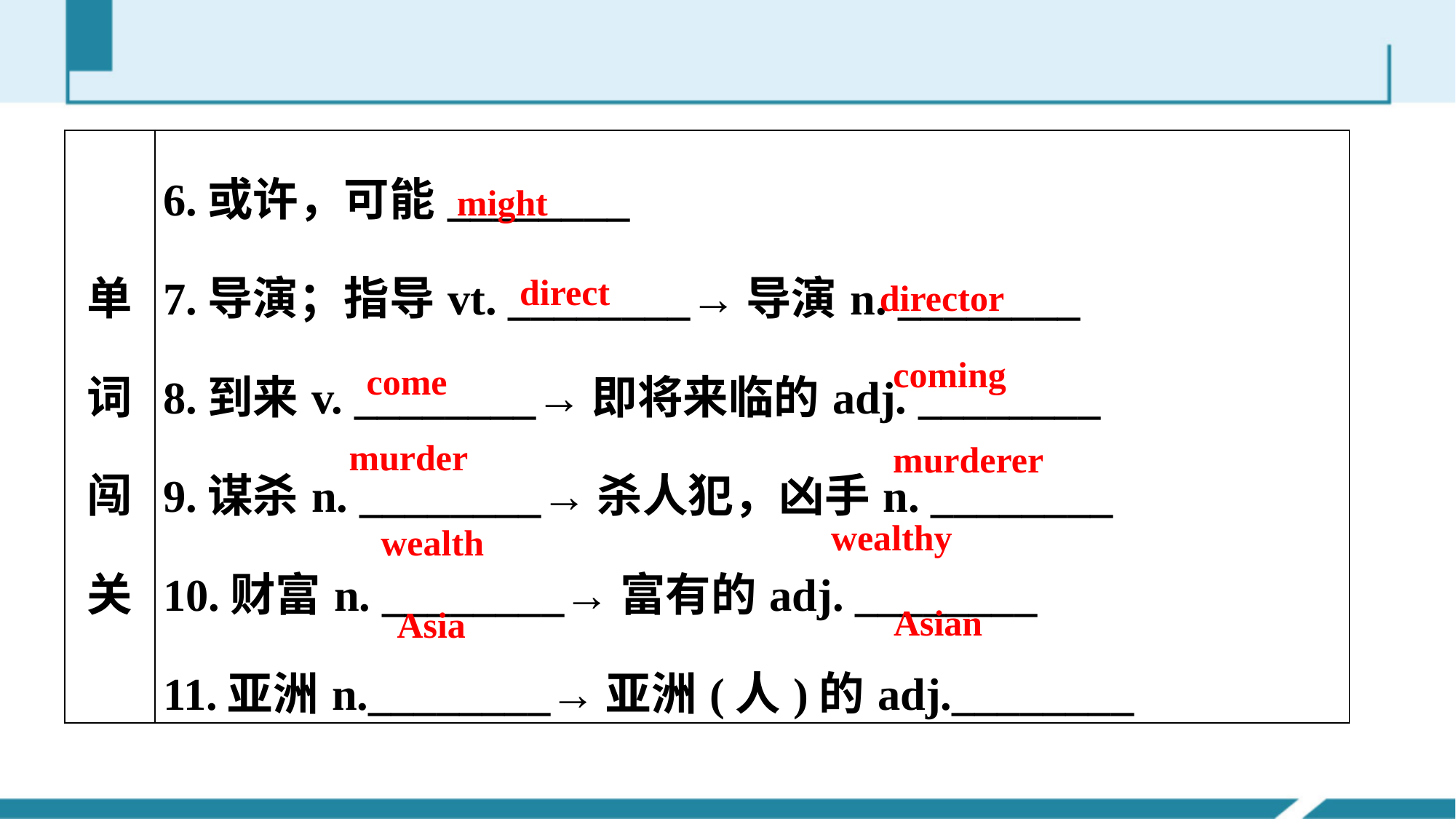

| 单词闯关 | 6.或许，可能\_\_\_\_\_\_\_\_ 7.导演；指导vt. \_\_\_\_\_\_\_\_→导演n. \_\_\_\_\_\_\_\_ 8.到来v. \_\_\_\_\_\_\_\_→即将来临的adj. \_\_\_\_\_\_\_\_ 9.谋杀n. \_\_\_\_\_\_\_\_→杀人犯，凶手n. \_\_\_\_\_\_\_\_ 10.财富n. \_\_\_\_\_\_\_\_→富有的adj. \_\_\_\_\_\_\_\_ 11.亚洲n.\_\_\_\_\_\_\_\_→亚洲(人)的adj.\_\_\_\_\_\_\_\_ |
| --- | --- |
might
direct
director
coming
come
murder
murderer
wealthy
wealth
Asian
Asia